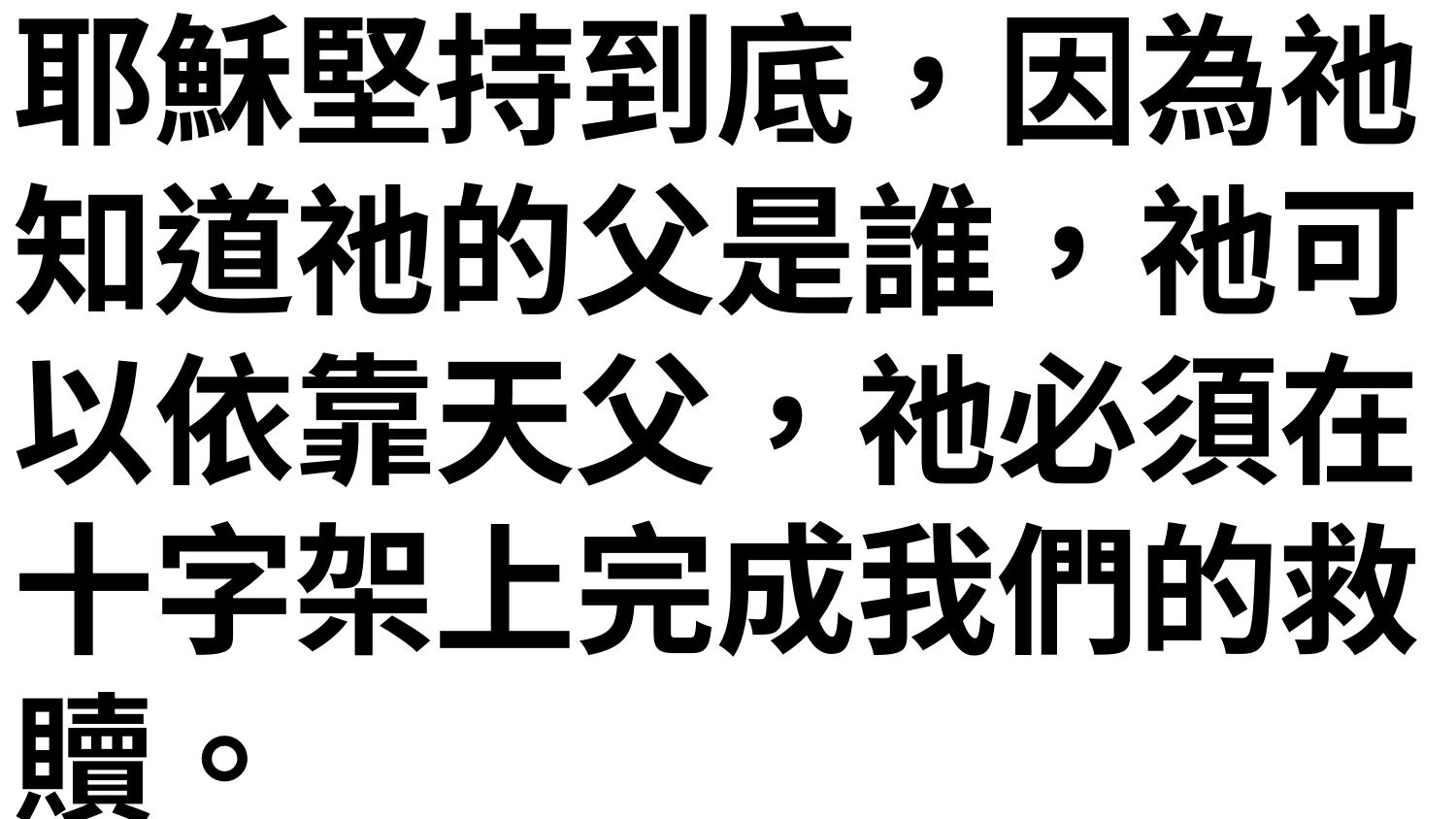

耶穌堅持到底，因為祂知道祂的父是誰，祂可以依靠天父，祂必須在十字架上完成我們的救贖。